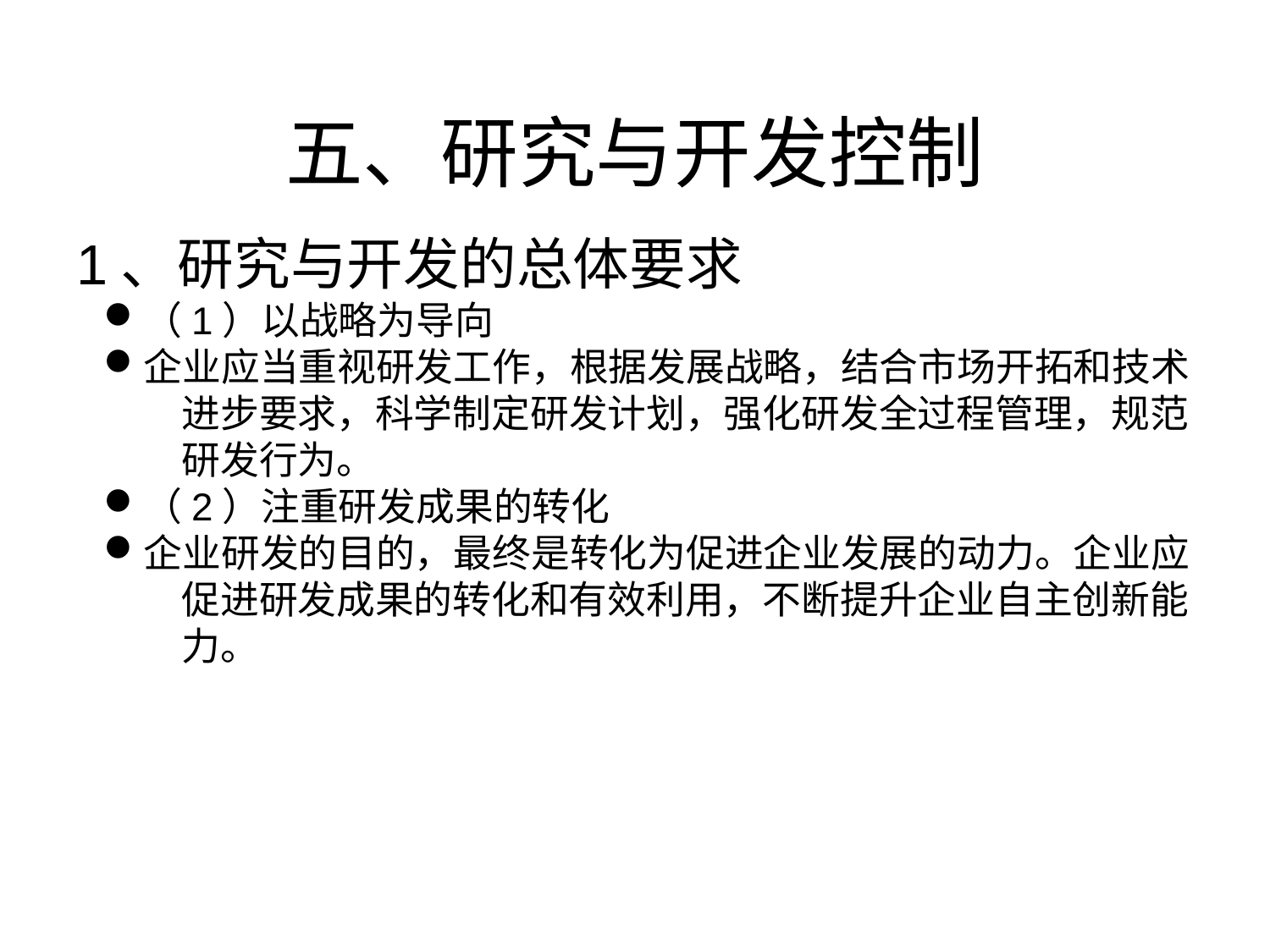

五、研究与开发控制
1、研究与开发的总体要求
（1）以战略为导向
企业应当重视研发工作，根据发展战略，结合市场开拓和技术进步要求，科学制定研发计划，强化研发全过程管理，规范研发行为。
（2）注重研发成果的转化
企业研发的目的，最终是转化为促进企业发展的动力。企业应促进研发成果的转化和有效利用，不断提升企业自主创新能力。